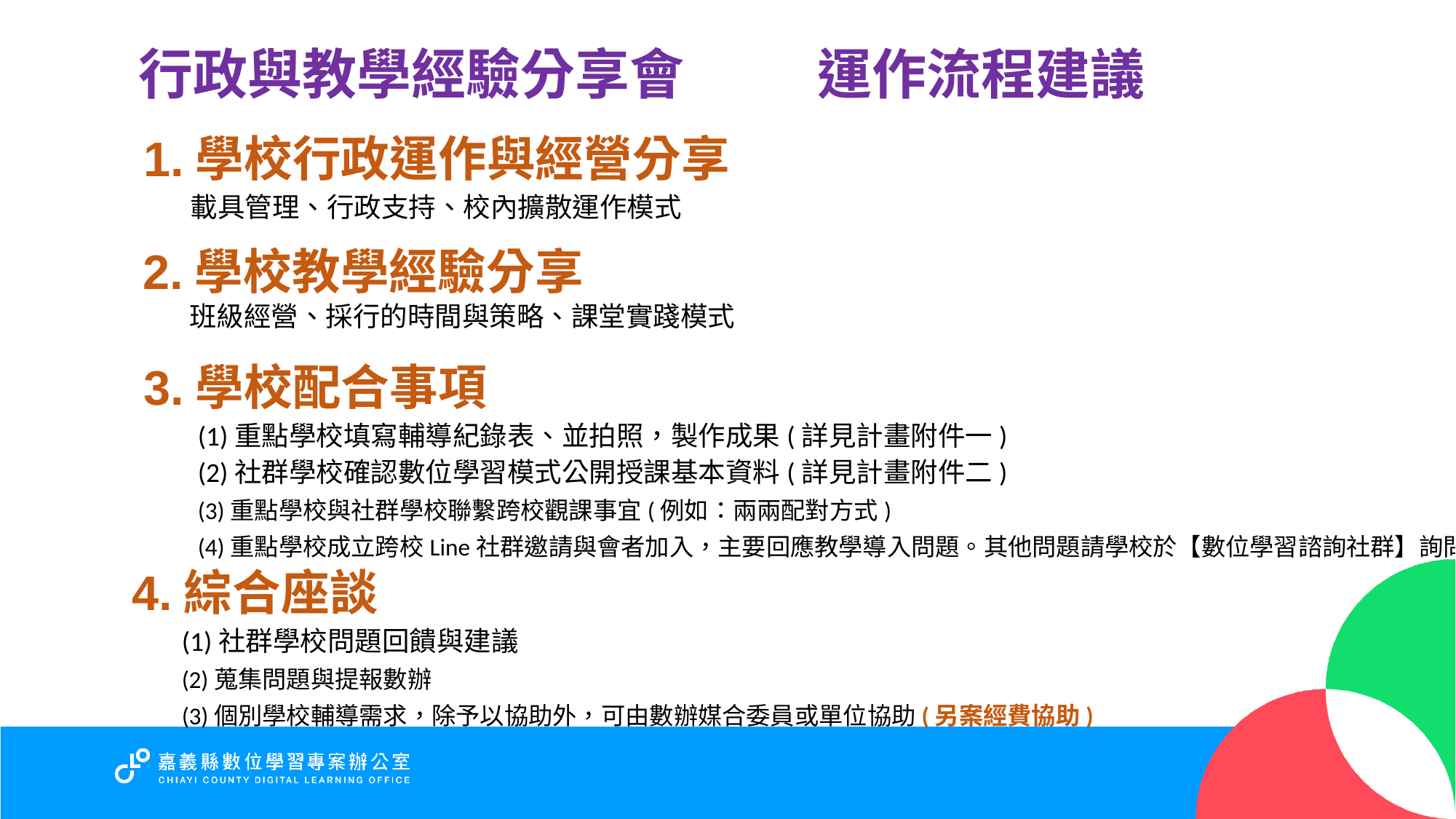

運作流程建議
行政與教學經驗分享會
1.學校行政運作與經營分享
載具管理、行政支持、校內擴散運作模式
2.學校教學經驗分享
班級經營、採行的時間與策略、課堂實踐模式
3.學校配合事項
(1)重點學校填寫輔導紀錄表、並拍照，製作成果(詳見計畫附件一)
(2)社群學校確認數位學習模式公開授課基本資料(詳見計畫附件二)
(3)重點學校與社群學校聯繫跨校觀課事宜(例如：兩兩配對方式)
(4)重點學校成立跨校Line社群邀請與會者加入，主要回應教學導入問題。其他問題請學校於【數位學習諮詢社群】詢問
4.綜合座談
(1)社群學校問題回饋與建議
(2)蒐集問題與提報數辦
(3)個別學校輔導需求，除予以協助外，可由數辦媒合委員或單位協助(另案經費協助)